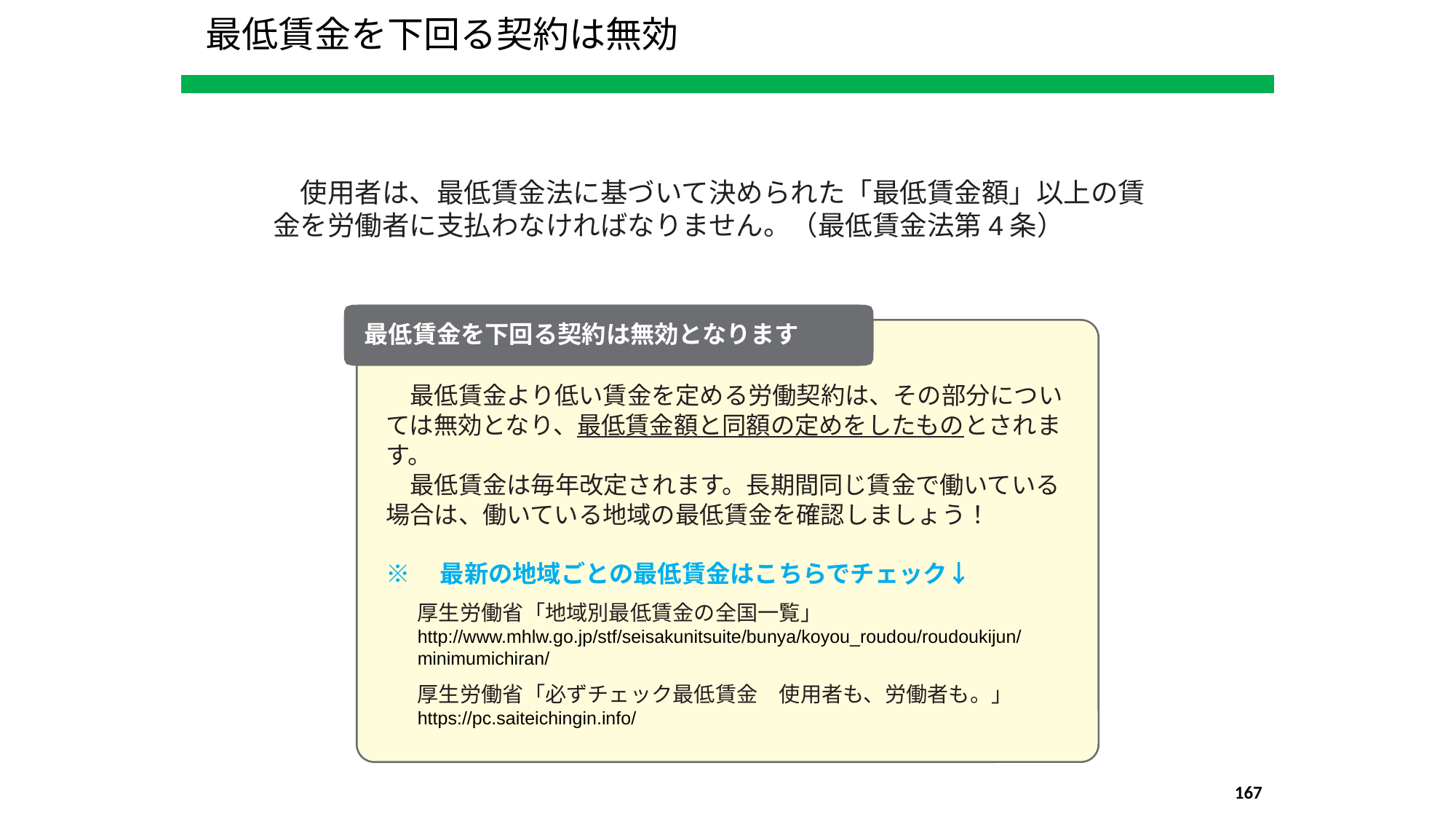

最低賃金を下回る契約は無効

　使用者は、最低賃金法に基づいて決められた「最低賃金額」以上の賃金を労働者に支払わなければなりません。（最低賃金法第4条）

最低賃金を下回る契約は無効となります

　最低賃金より低い賃金を定める労働契約は、その部分については無効となり、最低賃金額と同額の定めをしたものとされます。
　最低賃金は毎年改定されます。長期間同じ賃金で働いている場合は、働いている地域の最低賃金を確認しましょう！

※　最新の地域ごとの最低賃金はこちらでチェック↓
厚生労働省「地域別最低賃金の全国一覧」
http://www.mhlw.go.jp/stf/seisakunitsuite/bunya/koyou_roudou/roudoukijun/minimumichiran/
厚生労働省「必ずチェック最低賃金　使用者も、労働者も。」
https://pc.saiteichingin.info/
167